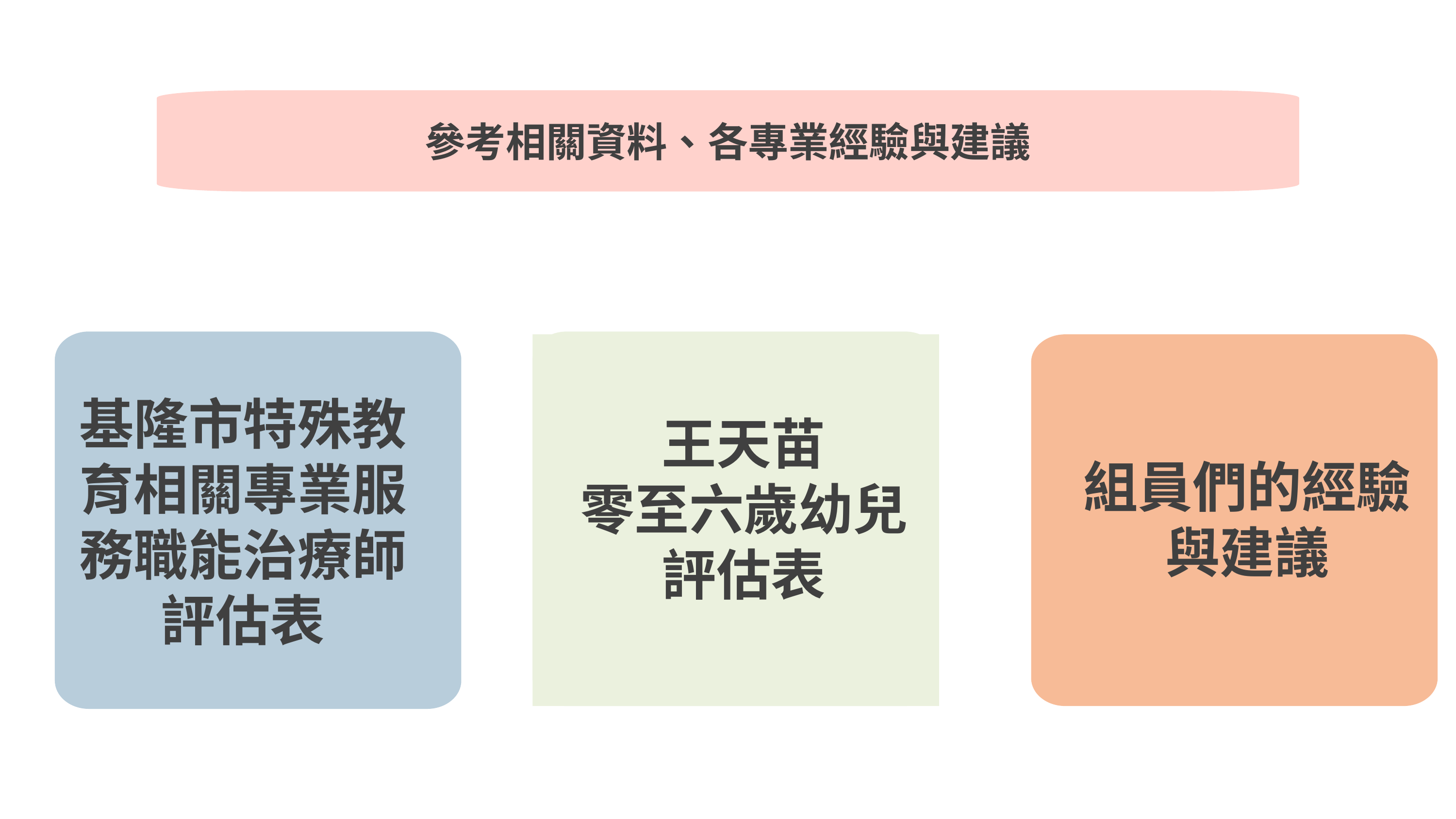

參考相關資料、各專業經驗與建議

基隆市特殊教育相關專業服務職能治療師
評估表
王天苗
零至六歲幼兒評估表
組員們的經驗與建議